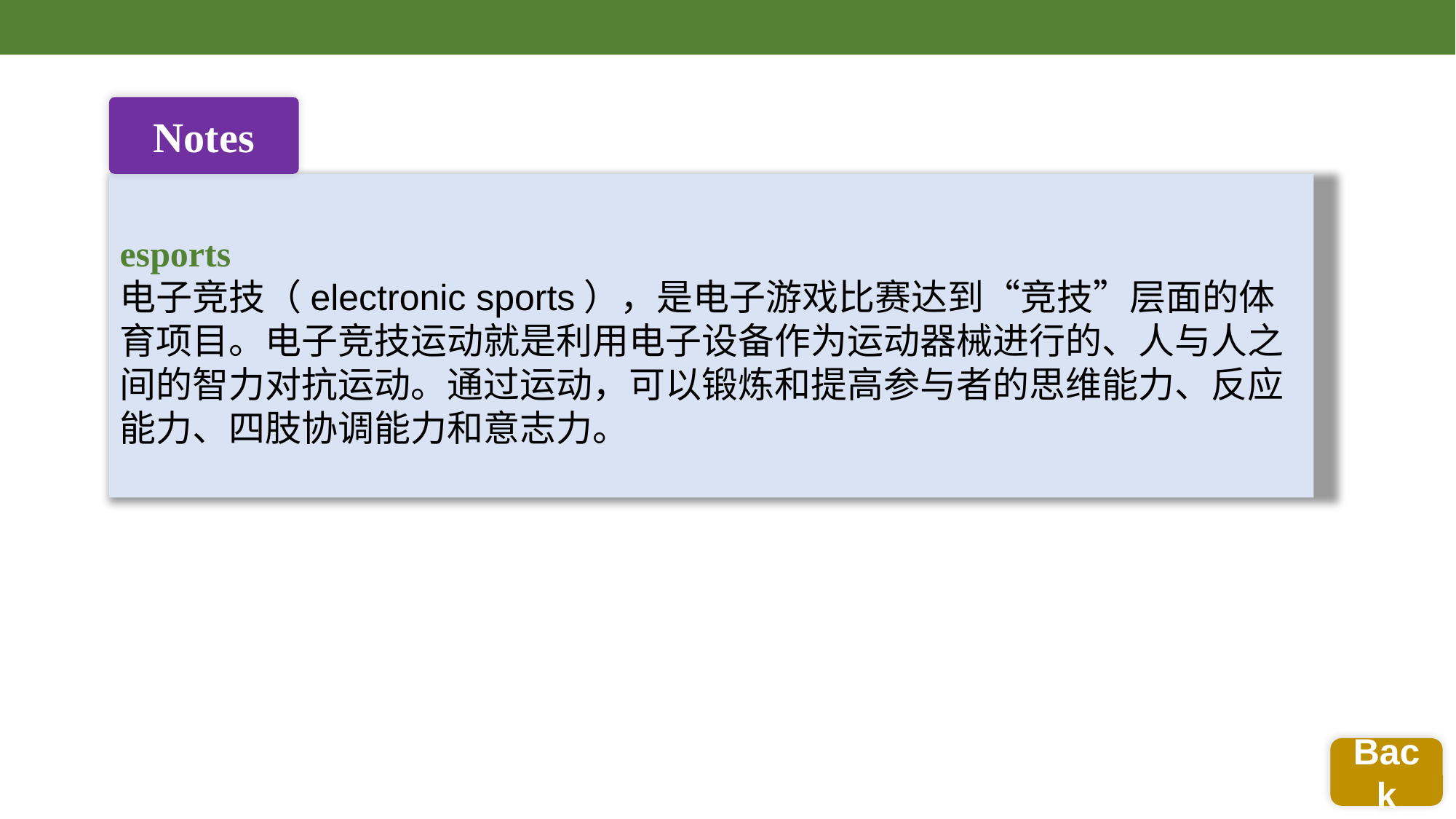

Notes

esports
电子竞技（electronic sports），是电子游戏比赛达到“竞技”层面的体育项目。电子竞技运动就是利用电子设备作为运动器械进行的、人与人之间的智力对抗运动。通过运动，可以锻炼和提高参与者的思维能力、反应能力、四肢协调能力和意志力。

Back